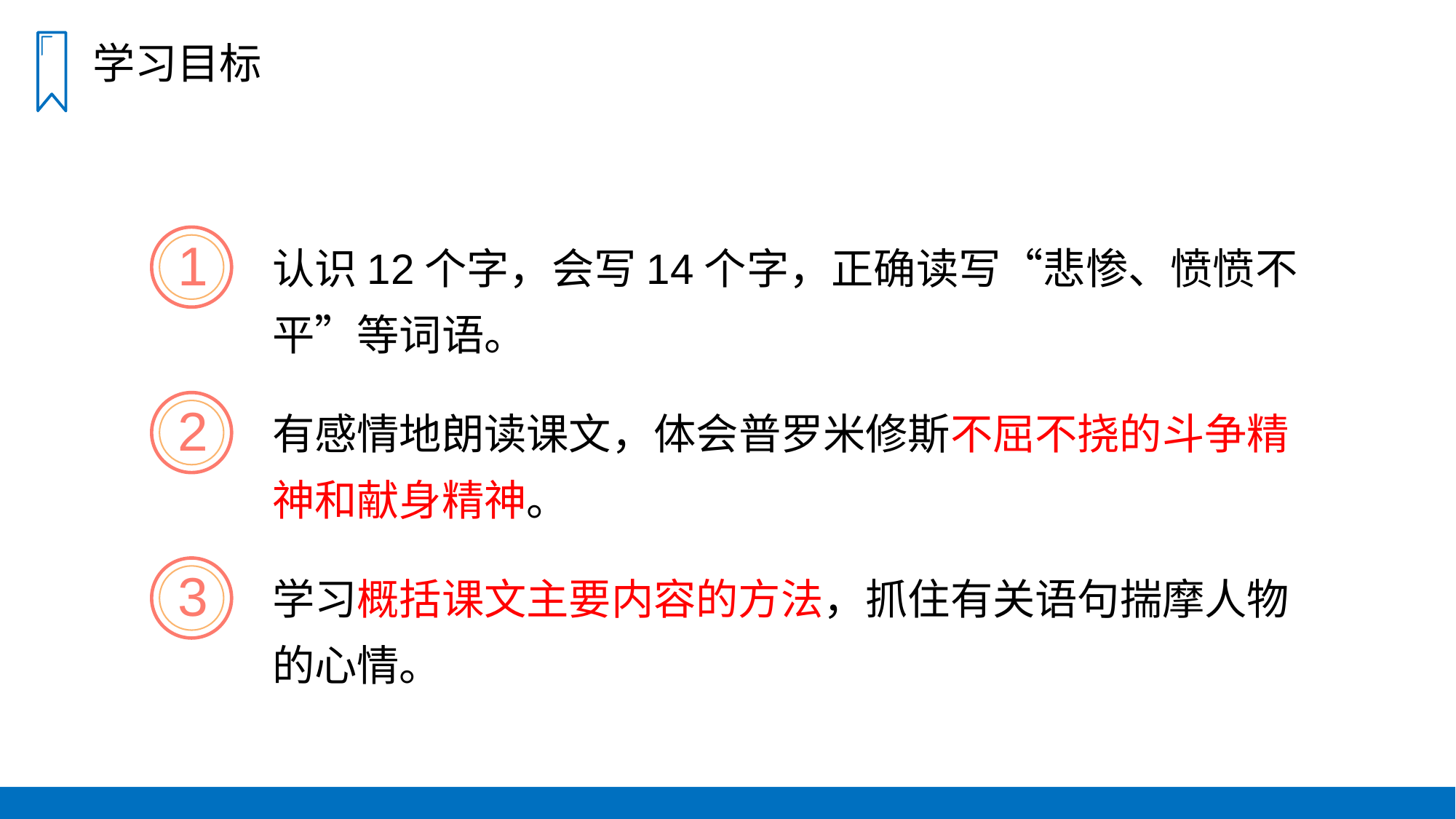

学习目标
认识12个字，会写14个字，正确读写“悲惨、愤愤不平”等词语。
1

有感情地朗读课文，体会普罗米修斯不屈不挠的斗争精神和献身精神。
2

学习概括课文主要内容的方法，抓住有关语句揣摩人物的心情。
3